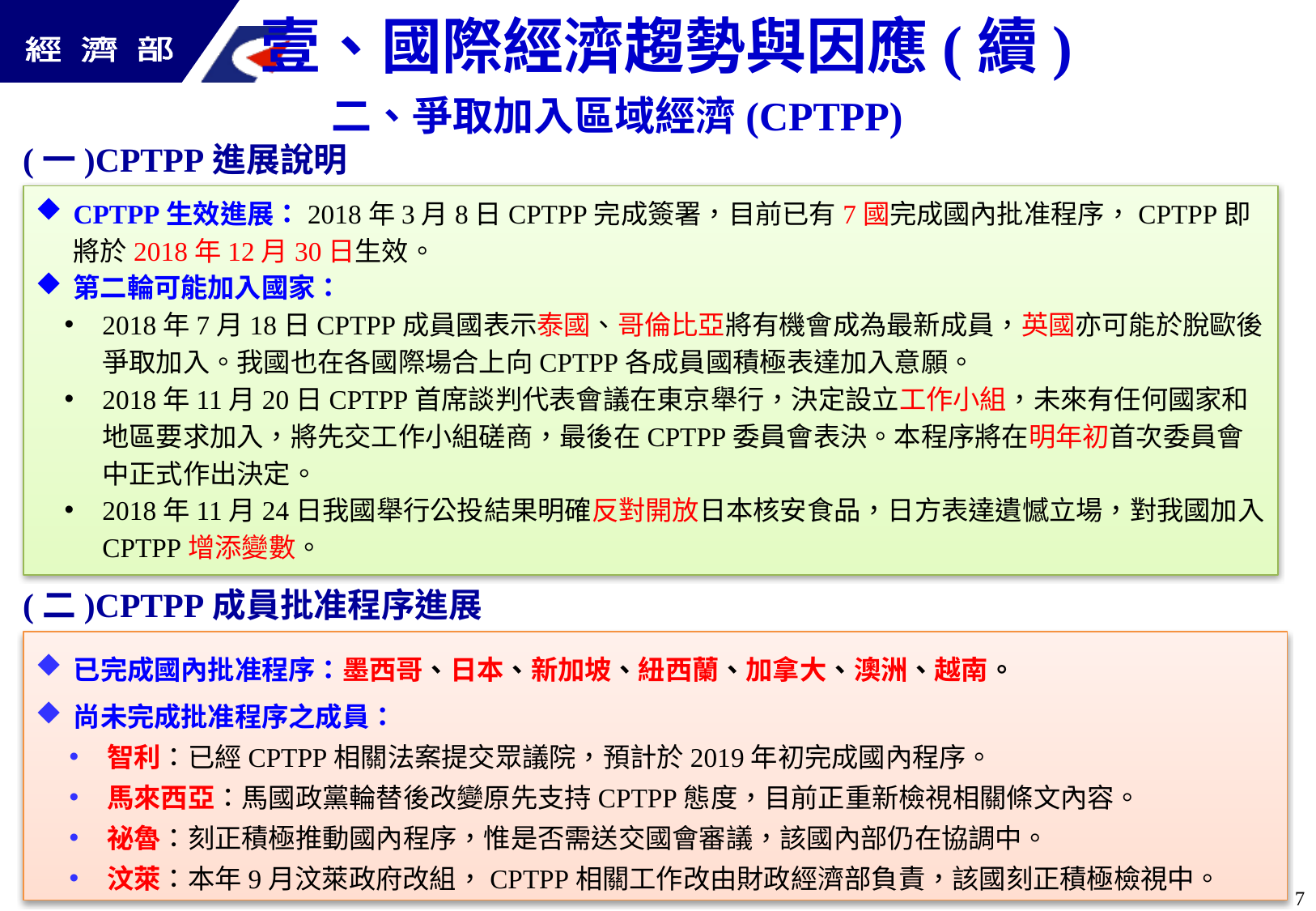

壹、國際經濟趨勢與因應(續)
二、爭取加入區域經濟(CPTPP)
(一)CPTPP進展說明
CPTPP生效進展：2018年3月8日CPTPP完成簽署，目前已有7國完成國內批准程序，CPTPP即將於2018年12月30日生效。
第二輪可能加入國家：
2018年7月18日CPTPP成員國表示泰國、哥倫比亞將有機會成為最新成員，英國亦可能於脫歐後爭取加入。我國也在各國際場合上向CPTPP各成員國積極表達加入意願。
2018年11月20日CPTPP首席談判代表會議在東京舉行，決定設立工作小組，未來有任何國家和地區要求加入，將先交工作小組磋商，最後在CPTPP委員會表決。本程序將在明年初首次委員會中正式作出決定。
2018年11月24日我國舉行公投結果明確反對開放日本核安食品，日方表達遺憾立場，對我國加入CPTPP增添變數。
(二)CPTPP成員批准程序進展
已完成國內批准程序：墨西哥、日本、新加坡、紐西蘭、加拿大、澳洲、越南。
尚未完成批准程序之成員：
智利：已經CPTPP相關法案提交眾議院，預計於2019年初完成國內程序。
馬來西亞：馬國政黨輪替後改變原先支持CPTPP態度，目前正重新檢視相關條文內容。
祕魯：刻正積極推動國內程序，惟是否需送交國會審議，該國內部仍在協調中。
汶萊：本年9月汶萊政府改組，CPTPP相關工作改由財政經濟部負責，該國刻正積極檢視中。